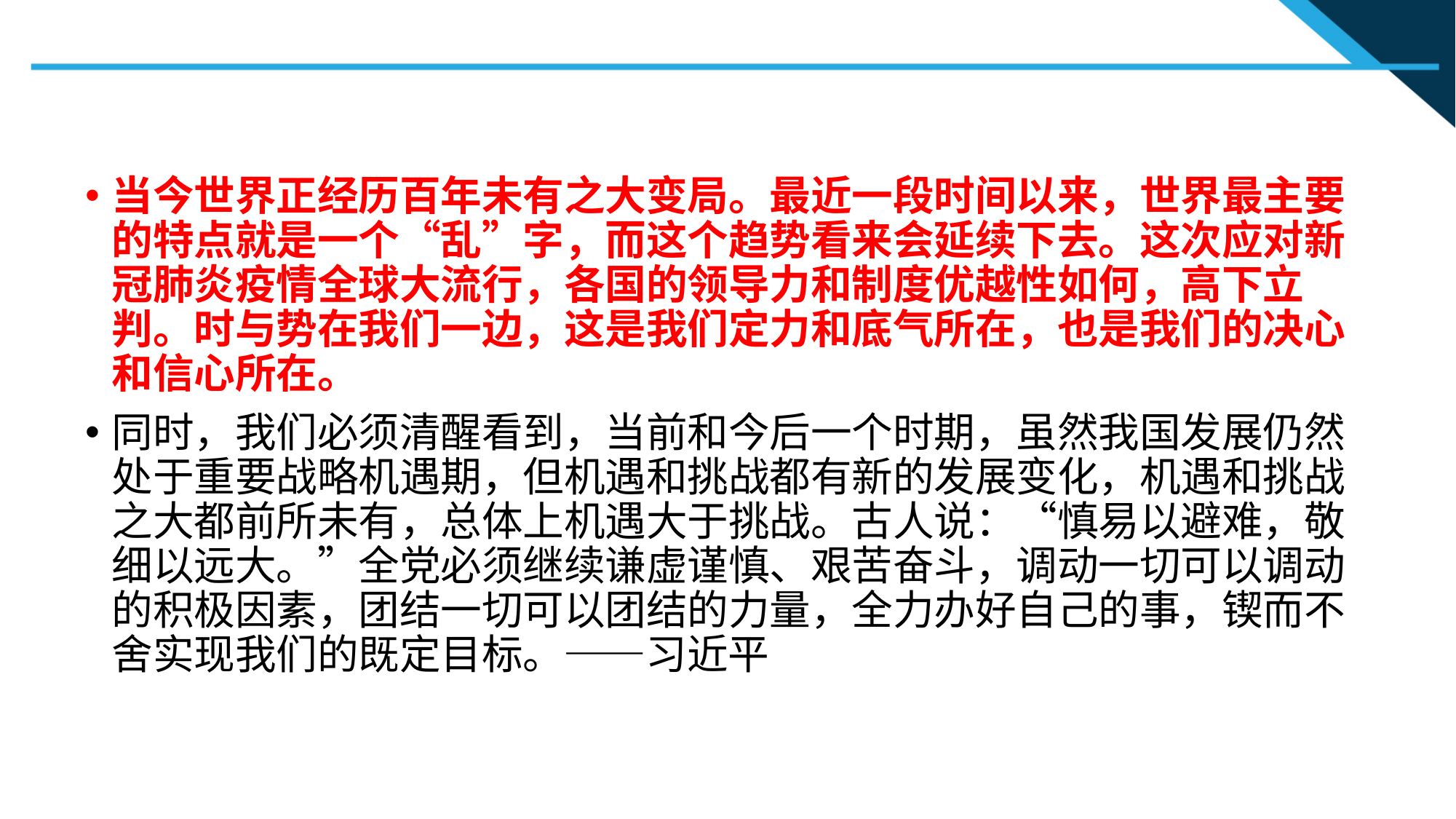

当今世界正经历百年未有之大变局。最近一段时间以来，世界最主要的特点就是一个“乱”字，而这个趋势看来会延续下去。这次应对新冠肺炎疫情全球大流行，各国的领导力和制度优越性如何，高下立判。时与势在我们一边，这是我们定力和底气所在，也是我们的决心和信心所在。
同时，我们必须清醒看到，当前和今后一个时期，虽然我国发展仍然处于重要战略机遇期，但机遇和挑战都有新的发展变化，机遇和挑战之大都前所未有，总体上机遇大于挑战。古人说：“慎易以避难，敬细以远大。”全党必须继续谦虚谨慎、艰苦奋斗，调动一切可以调动的积极因素，团结一切可以团结的力量，全力办好自己的事，锲而不舍实现我们的既定目标。——习近平